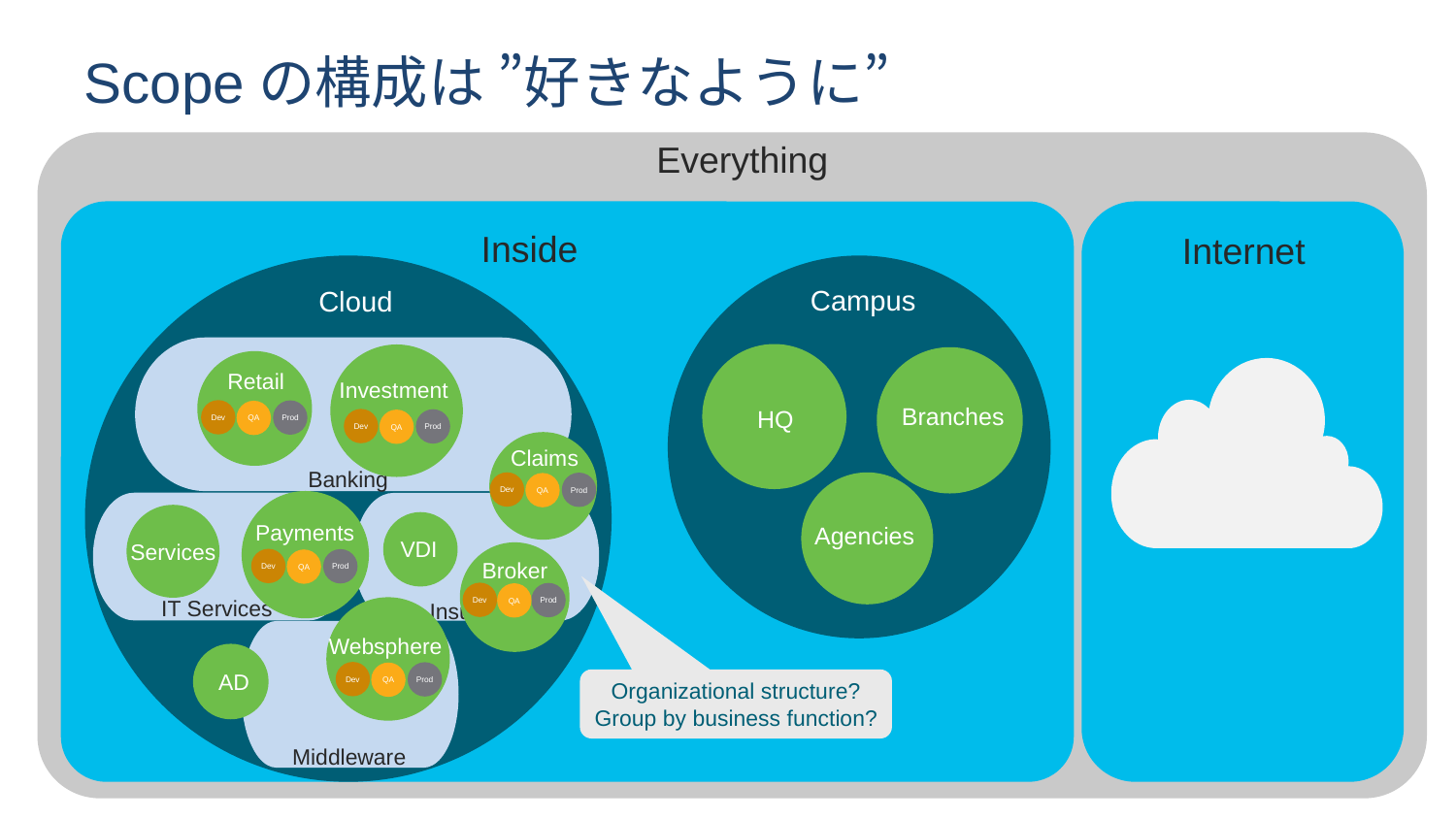

# Scopeの構成は ”好きなように”
Everything

Inside
Internet

Campus
Cloud

Banking

HQ

Investment
Dev
Prod
QA

Branches

Retail
Dev
Prod
QA

Claims
Dev
Prod
QA

Agencies

Payments
Dev
Prod
QA

IT Services

Insurance

Services

VDI

Broker
Dev
Prod
QA

Websphere
Dev
Prod
QA

Middleware

AD
Organizational structure?
Group by business function?